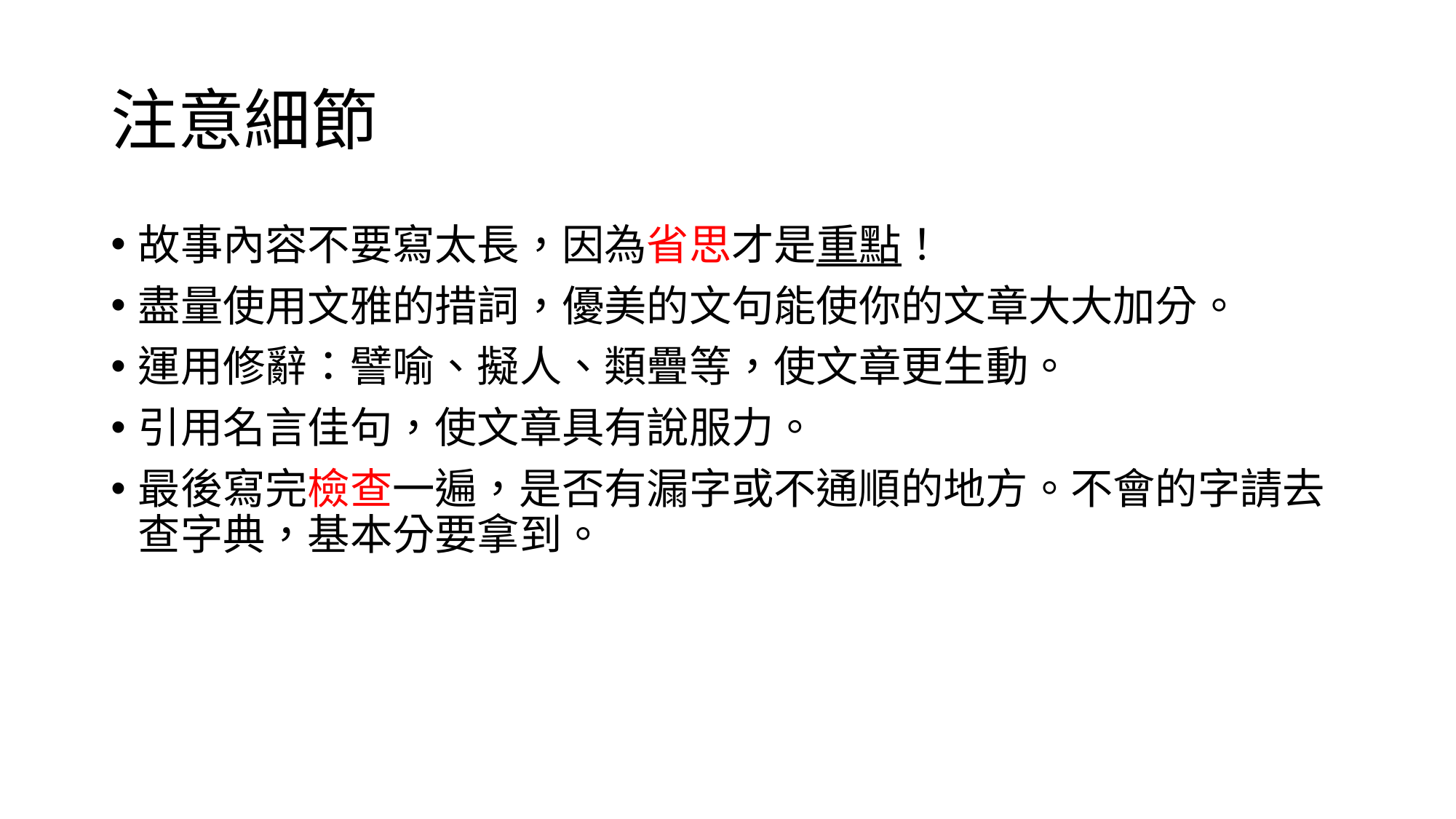

# 注意細節
故事內容不要寫太長，因為省思才是重點！
盡量使用文雅的措詞，優美的文句能使你的文章大大加分。
運用修辭：譬喻、擬人、類疊等，使文章更生動。
引用名言佳句，使文章具有說服力。
最後寫完檢查一遍，是否有漏字或不通順的地方。不會的字請去查字典，基本分要拿到。